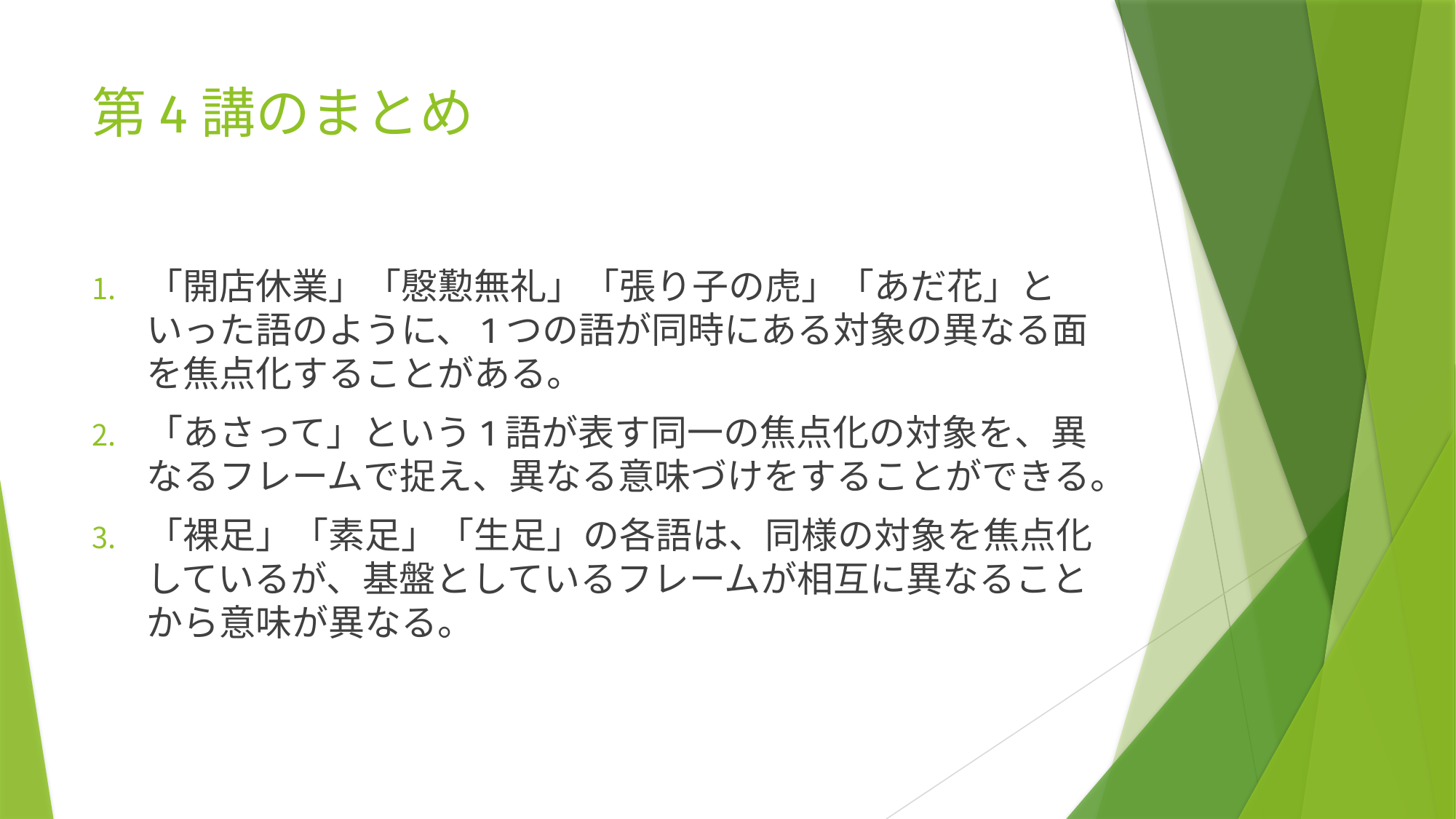

# 第4講のまとめ
「開店休業」「慇懃無礼」「張り子の虎」「あだ花」といった語のように、1つの語が同時にある対象の異なる面を焦点化することがある。
「あさって」という1語が表す同一の焦点化の対象を、異なるフレームで捉え、異なる意味づけをすることができる。
「裸足」「素足」「生足」の各語は、同様の対象を焦点化しているが、基盤としているフレームが相互に異なることから意味が異なる。